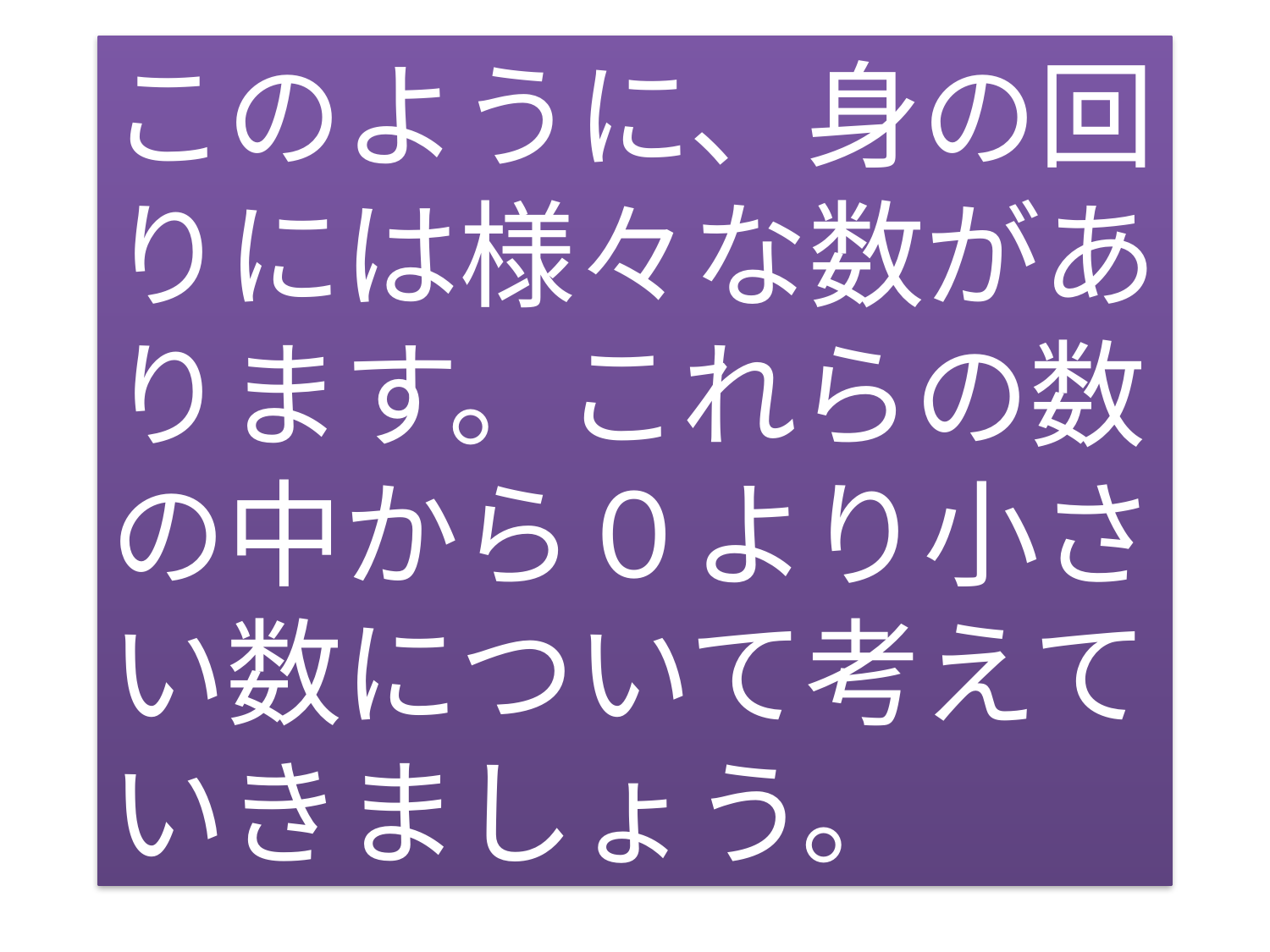

このように、身の回りには様々な数があります。これらの数の中から０より小さい数について考えていきましょう。
#